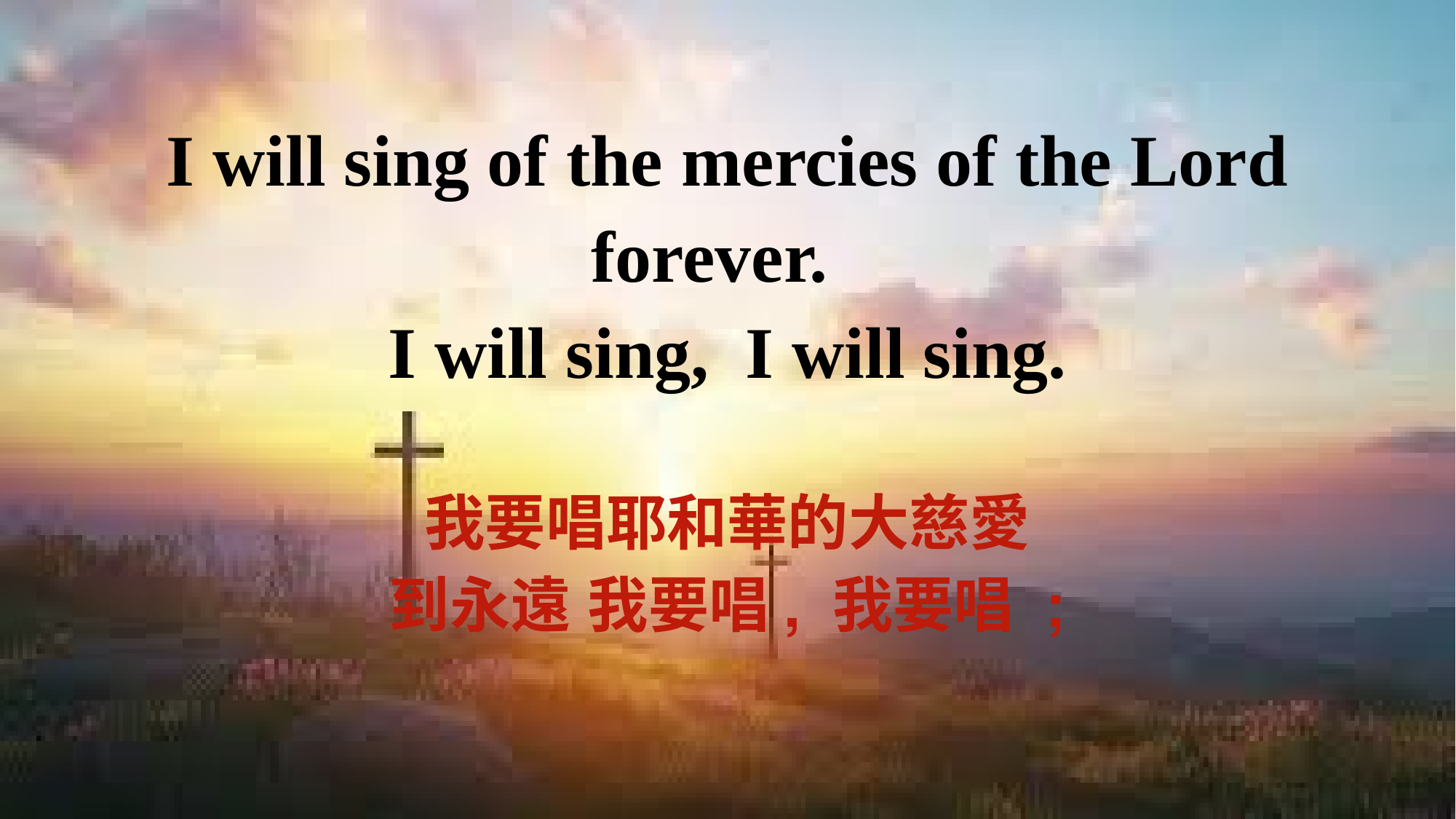

I will sing of the mercies of the Lord forever.
I will sing,  I will sing.
我要唱耶和華的大慈愛
到永遠 我要唱, 我要唱 ;
12